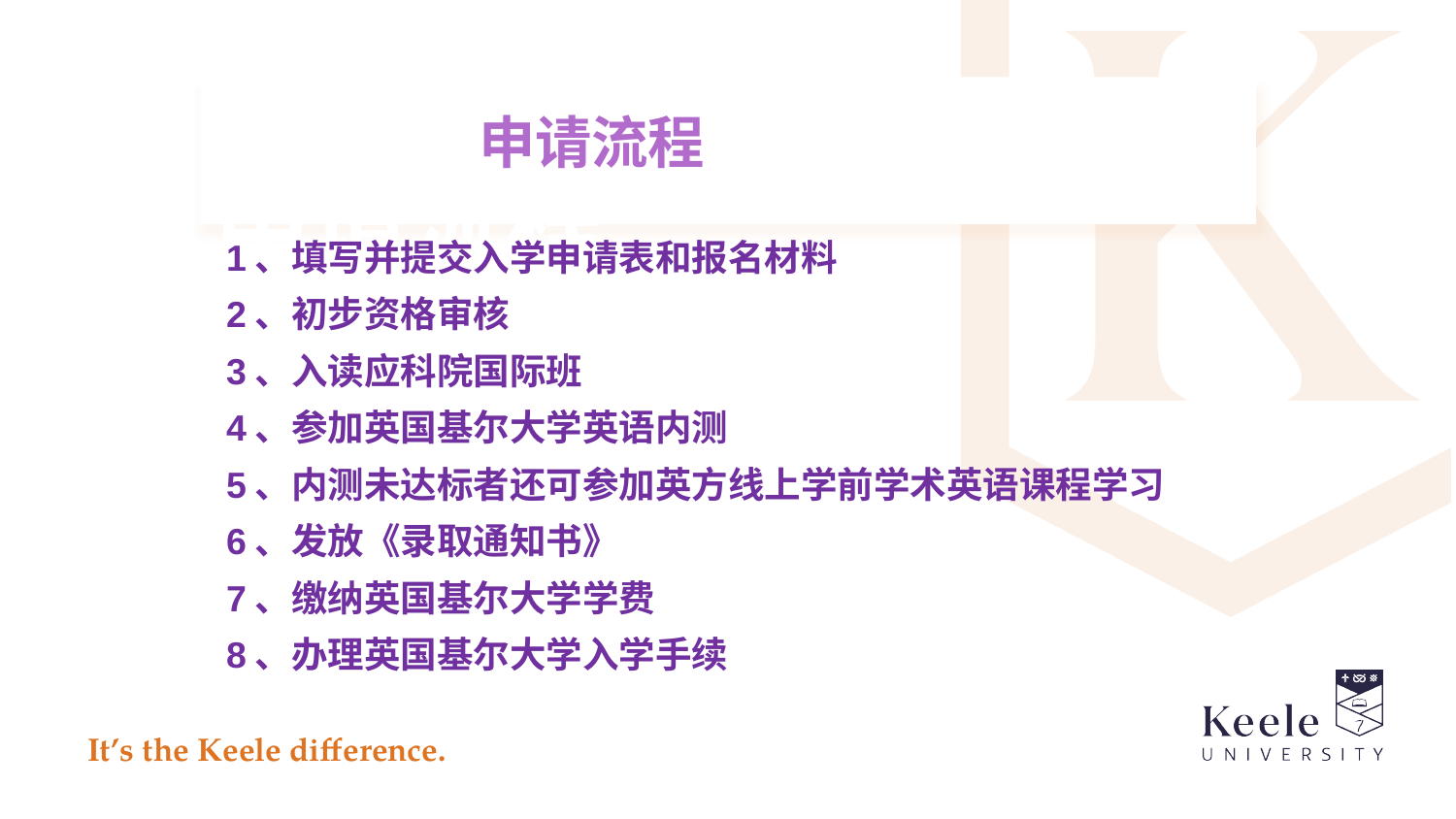

申请流程
# 申请流程
1、填写并提交入学申请表和报名材料
2、初步资格审核
3、入读应科院国际班
4、参加英国基尔大学英语内测
5、内测未达标者还可参加英方线上学前学术英语课程学习
6、发放《录取通知书》
7、缴纳英国基尔大学学费
8、办理英国基尔大学入学手续